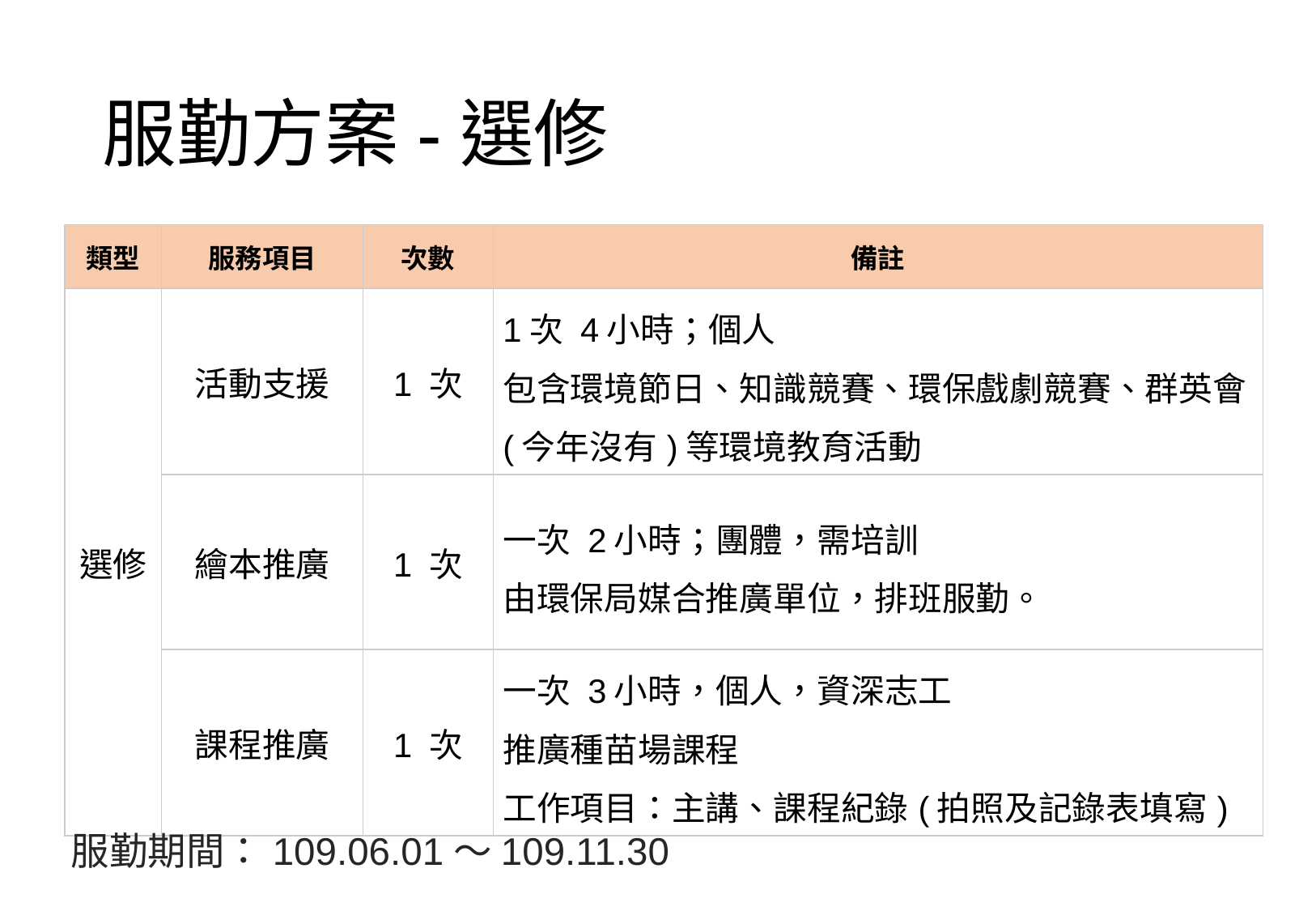

# 服勤方案-選修
| 類型 | 服務項目 | 次數 | 備註 |
| --- | --- | --- | --- |
| 選修 | 活動支援 | 1 次 | 1次 4小時；個人 包含環境節日、知識競賽、環保戲劇競賽、群英會(今年沒有)等環境教育活動 |
|  | 繪本推廣 | 1 次 | 一次 2小時；團體，需培訓 由環保局媒合推廣單位，排班服勤。 |
|  | 課程推廣 | 1 次 | 一次 3小時，個人，資深志工 推廣種苗場課程 工作項目：主講、課程紀錄(拍照及記錄表填寫) |
服勤期間：109.06.01～109.11.30